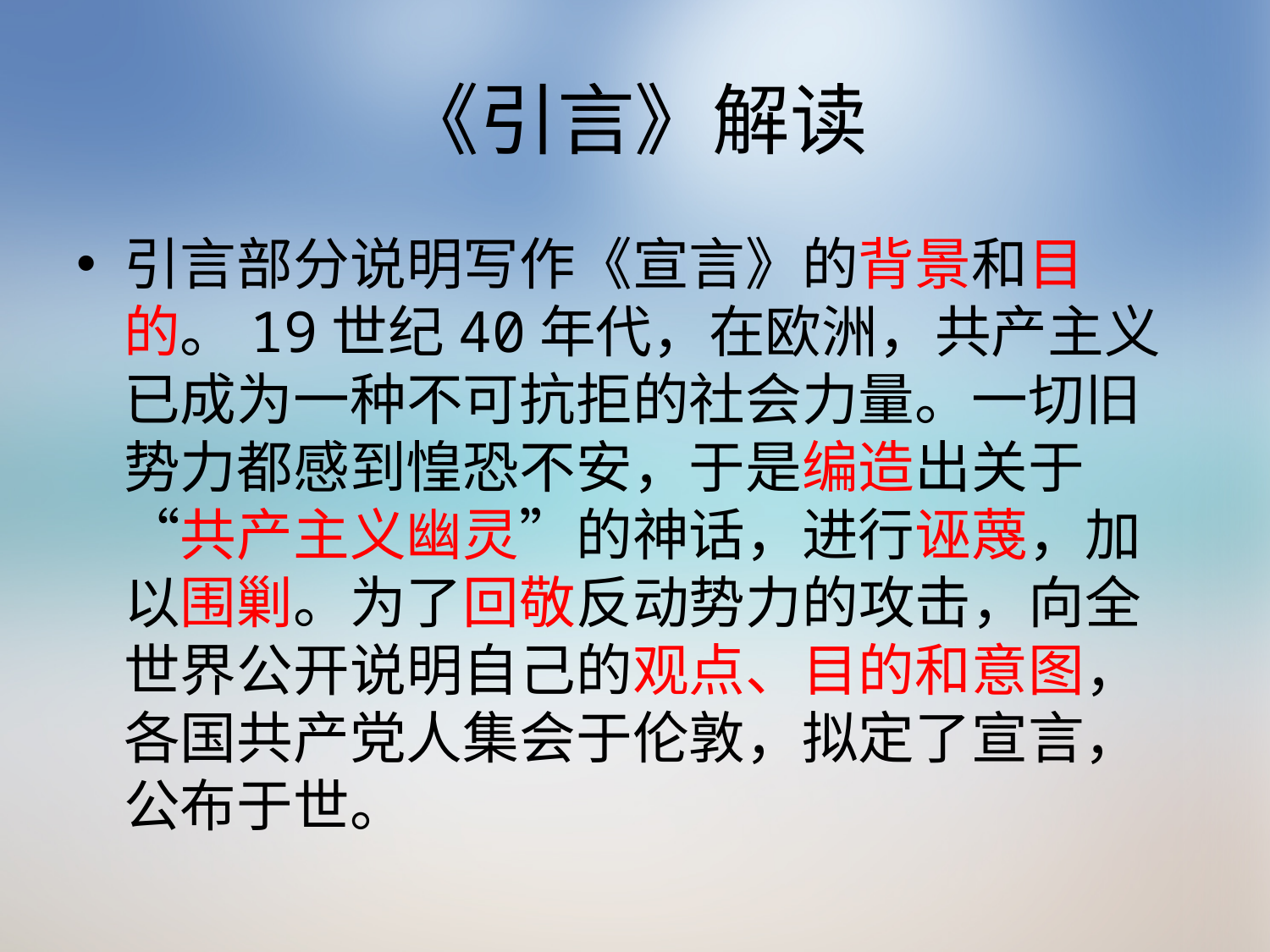

# 《引言》解读
引言部分说明写作《宣言》的背景和目的。19世纪40年代，在欧洲，共产主义已成为一种不可抗拒的社会力量。一切旧势力都感到惶恐不安，于是编造出关于“共产主义幽灵”的神话，进行诬蔑，加以围剿。为了回敬反动势力的攻击，向全世界公开说明自己的观点、目的和意图，各国共产党人集会于伦敦，拟定了宣言，公布于世。